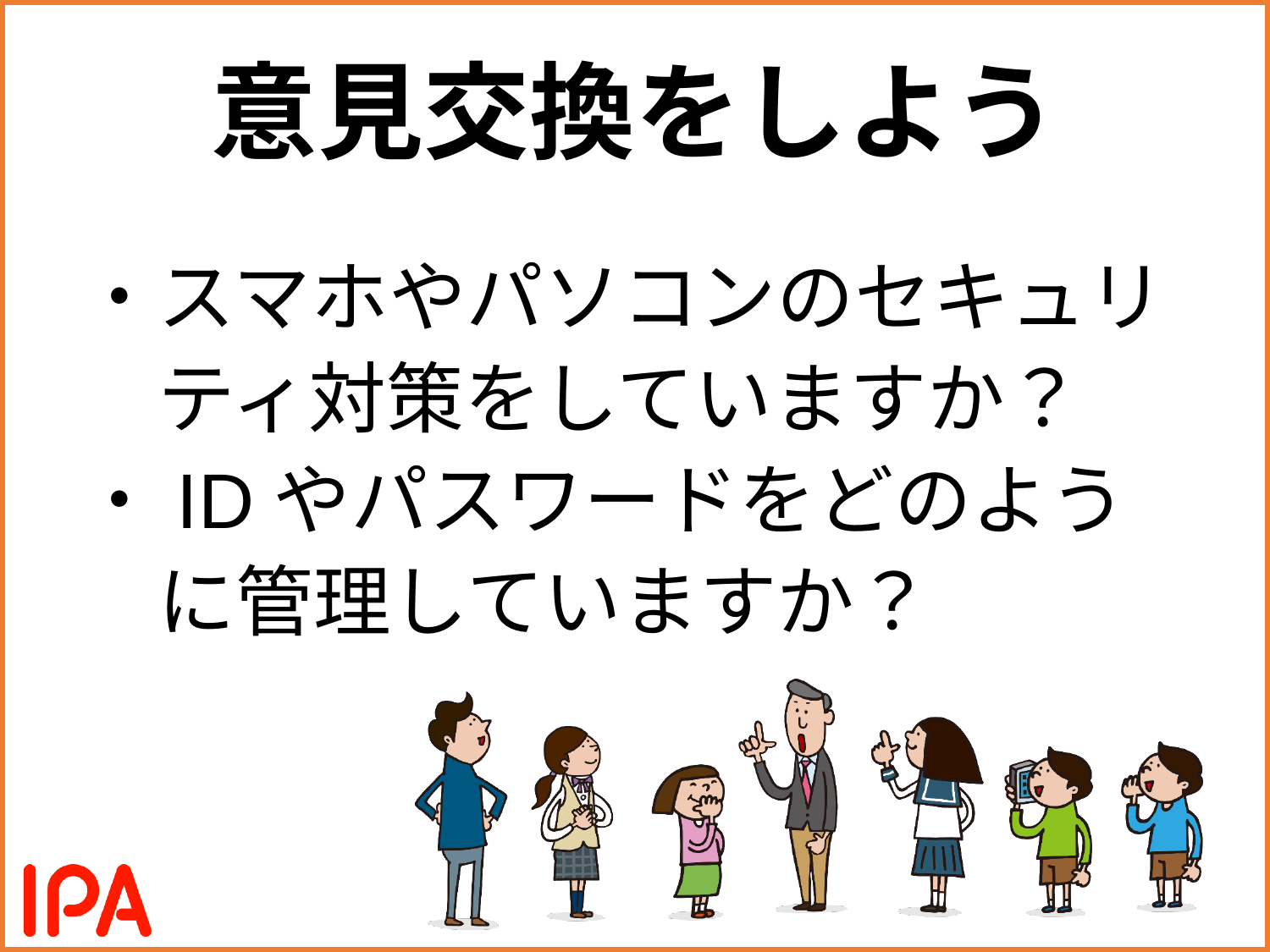

# 意見交換をしよう
・スマホやパソコンのセキュリ
　ティ対策をしていますか？
・IDやパスワードをどのよう
　に管理していますか？